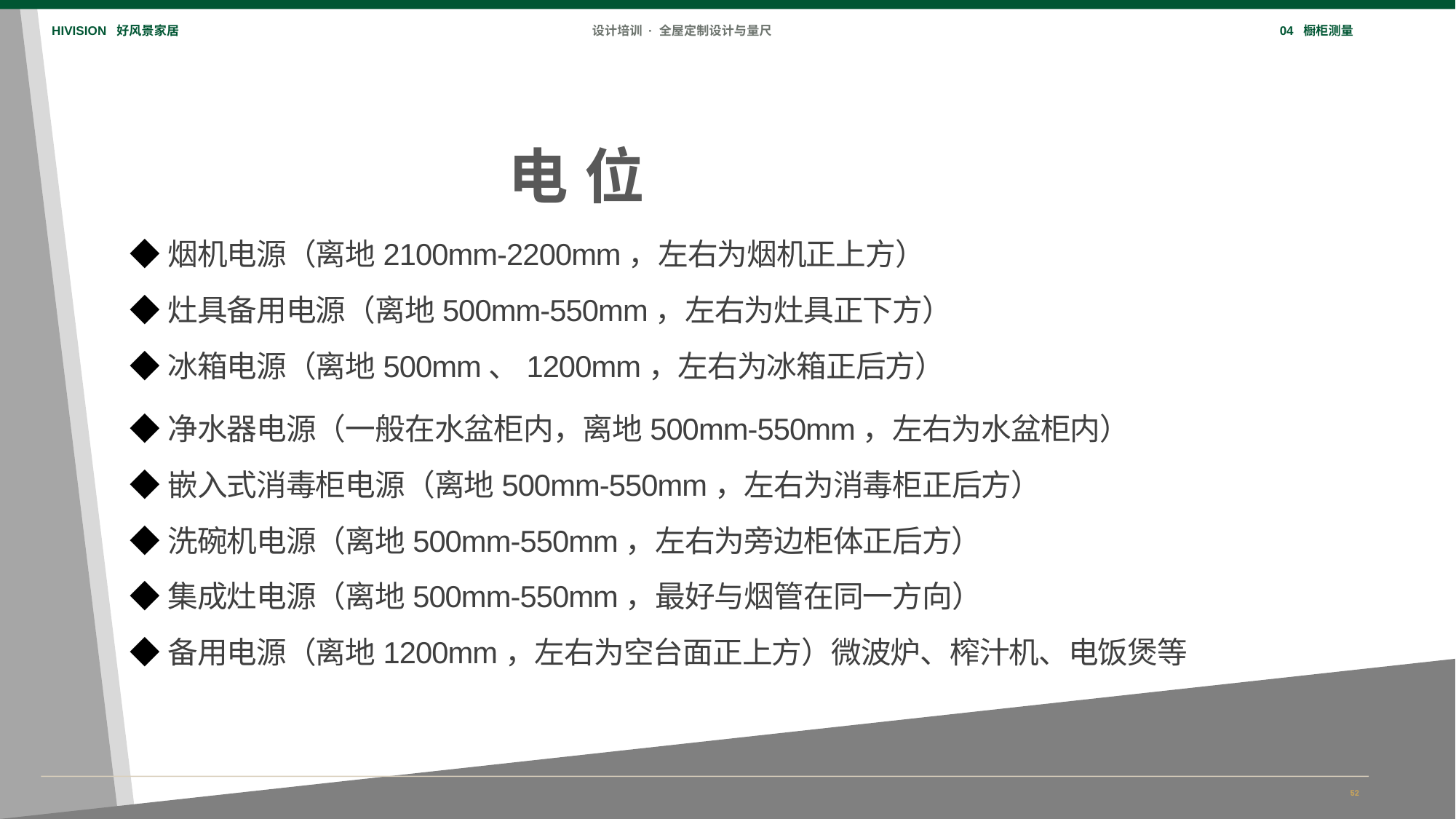

HIVISION  好风景家居
设计培训 · 全屋定制设计与量尺
04  橱柜测量
电 位
◆烟机电源（离地2100mm-2200mm，左右为烟机正上方）
◆灶具备用电源（离地500mm-550mm，左右为灶具正下方）
◆冰箱电源（离地500mm、1200mm，左右为冰箱正后方）
◆净水器电源（一般在水盆柜内，离地500mm-550mm，左右为水盆柜内）
◆嵌入式消毒柜电源（离地500mm-550mm，左右为消毒柜正后方）
◆洗碗机电源（离地500mm-550mm，左右为旁边柜体正后方）
◆集成灶电源（离地500mm-550mm，最好与烟管在同一方向）
◆备用电源（离地1200mm，左右为空台面正上方）微波炉、榨汁机、电饭煲等

52